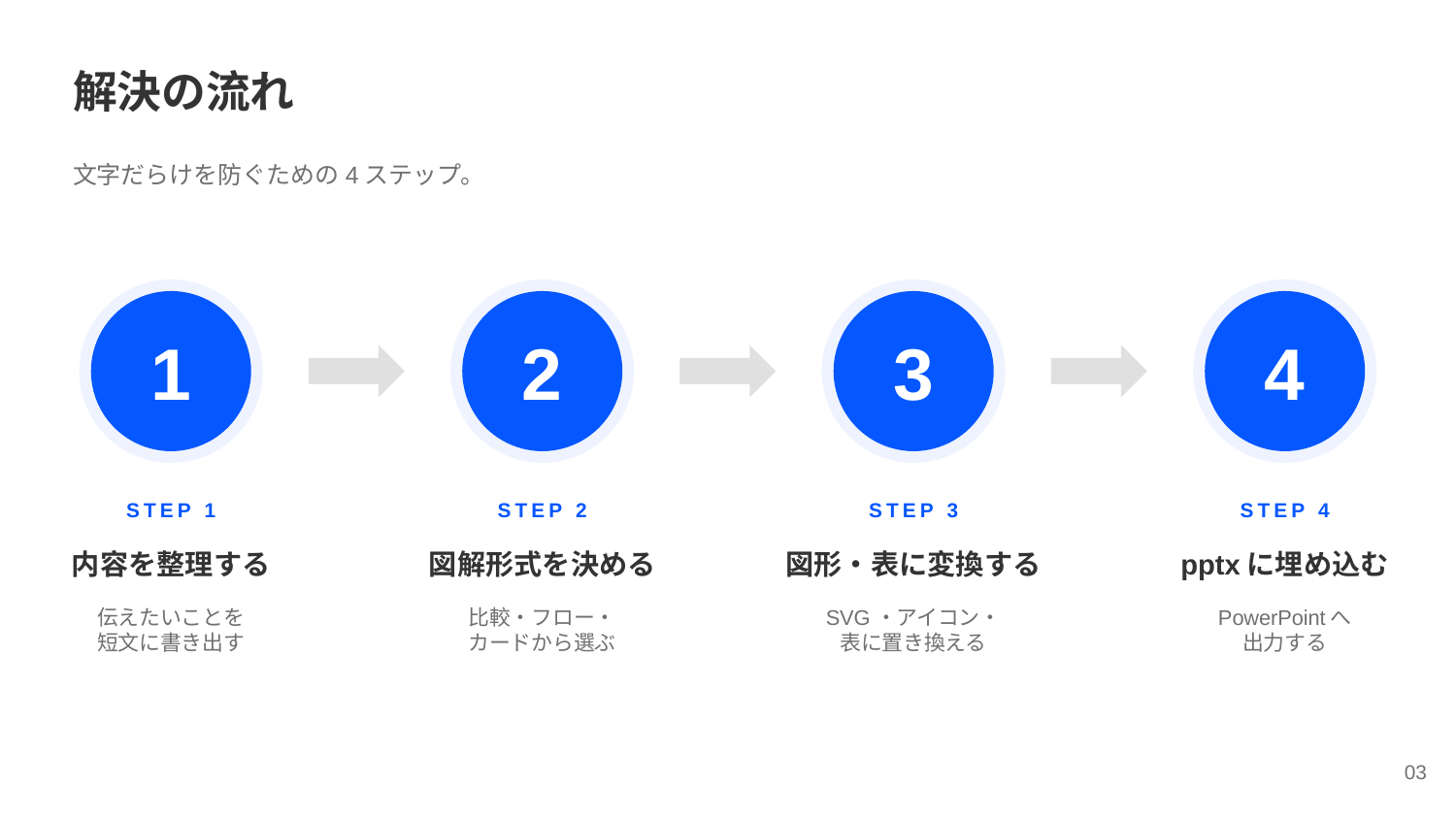

解決の流れ
文字だらけを防ぐための4ステップ。

1

2

3

4

STEP 1
STEP 2
STEP 3
STEP 4
内容を整理する
図解形式を決める
図形・表に変換する
pptxに埋め込む
伝えたいことを
短文に書き出す
比較・フロー・
カードから選ぶ
SVG・アイコン・
表に置き換える
PowerPointへ
出力する
03